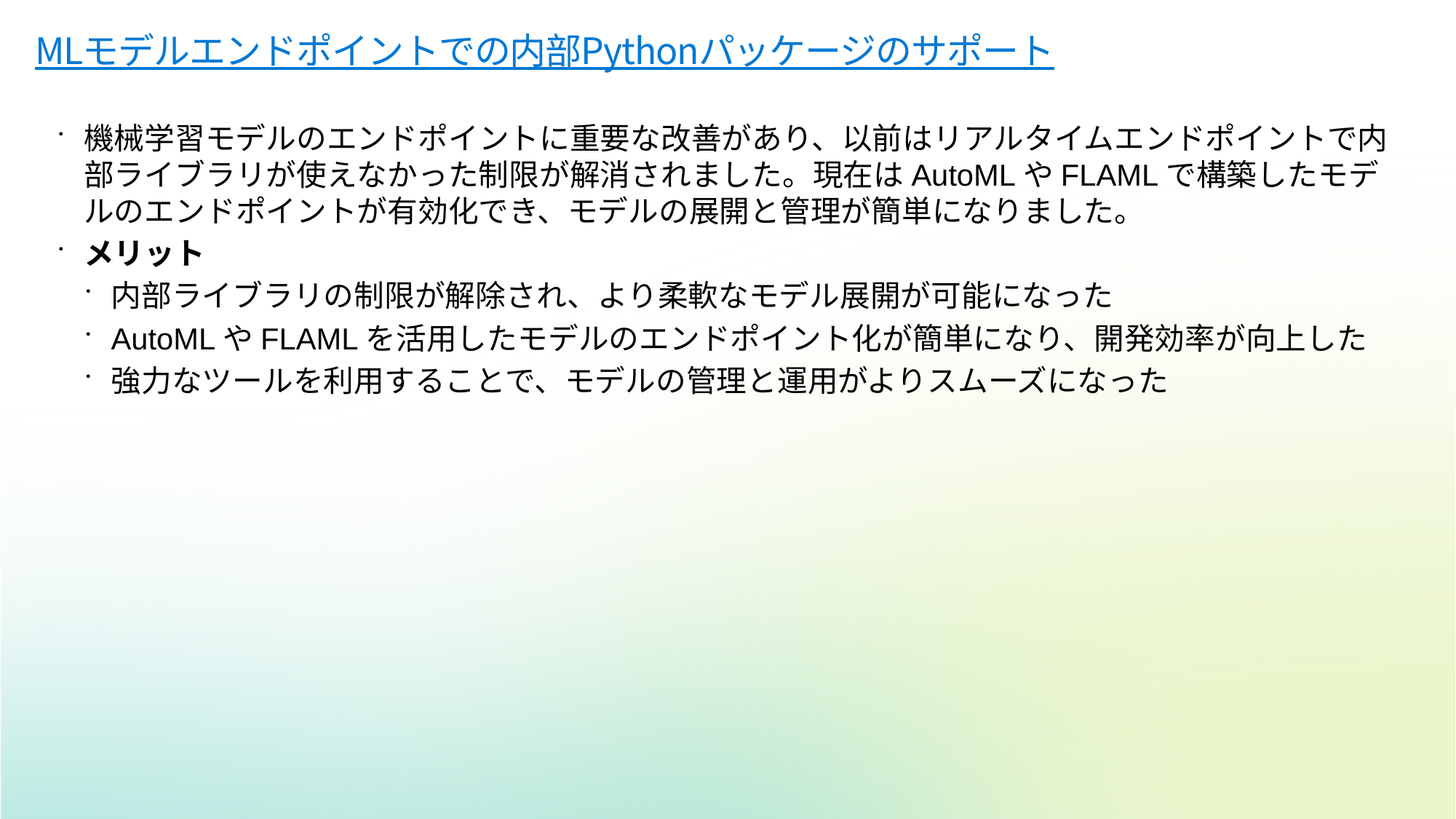

# MLモデルエンドポイントでの内部Pythonパッケージのサポート
機械学習モデルのエンドポイントに重要な改善があり、以前はリアルタイムエンドポイントで内部ライブラリが使えなかった制限が解消されました。現在はAutoMLやFLAMLで構築したモデルのエンドポイントが有効化でき、モデルの展開と管理が簡単になりました。
メリット
内部ライブラリの制限が解除され、より柔軟なモデル展開が可能になった
AutoMLやFLAMLを活用したモデルのエンドポイント化が簡単になり、開発効率が向上した
強力なツールを利用することで、モデルの管理と運用がよりスムーズになった